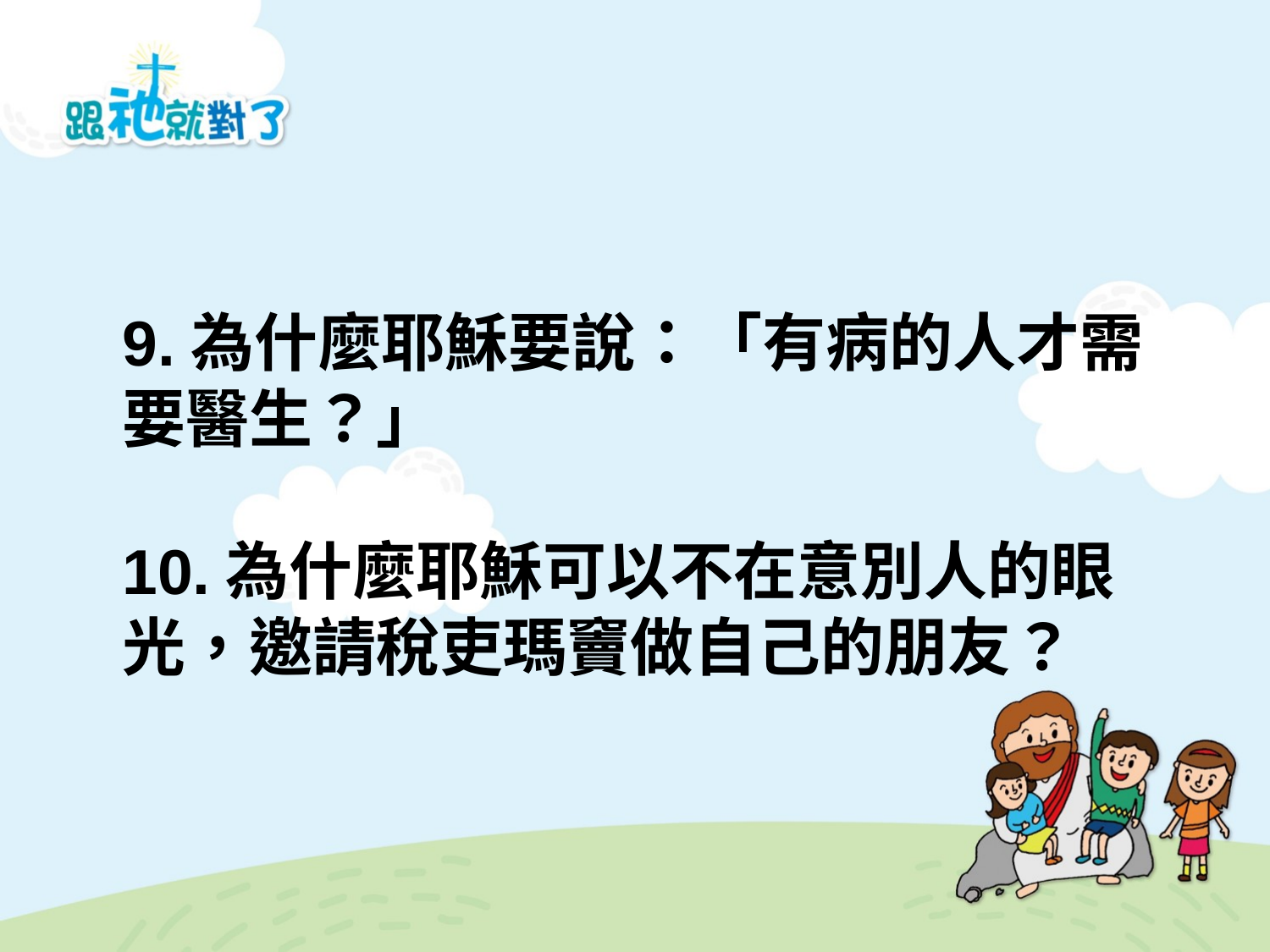

9.為什麼耶穌要說：「有病的人才需要醫生？」

10.為什麼耶穌可以不在意別人的眼光，邀請稅吏瑪竇做自己的朋友？